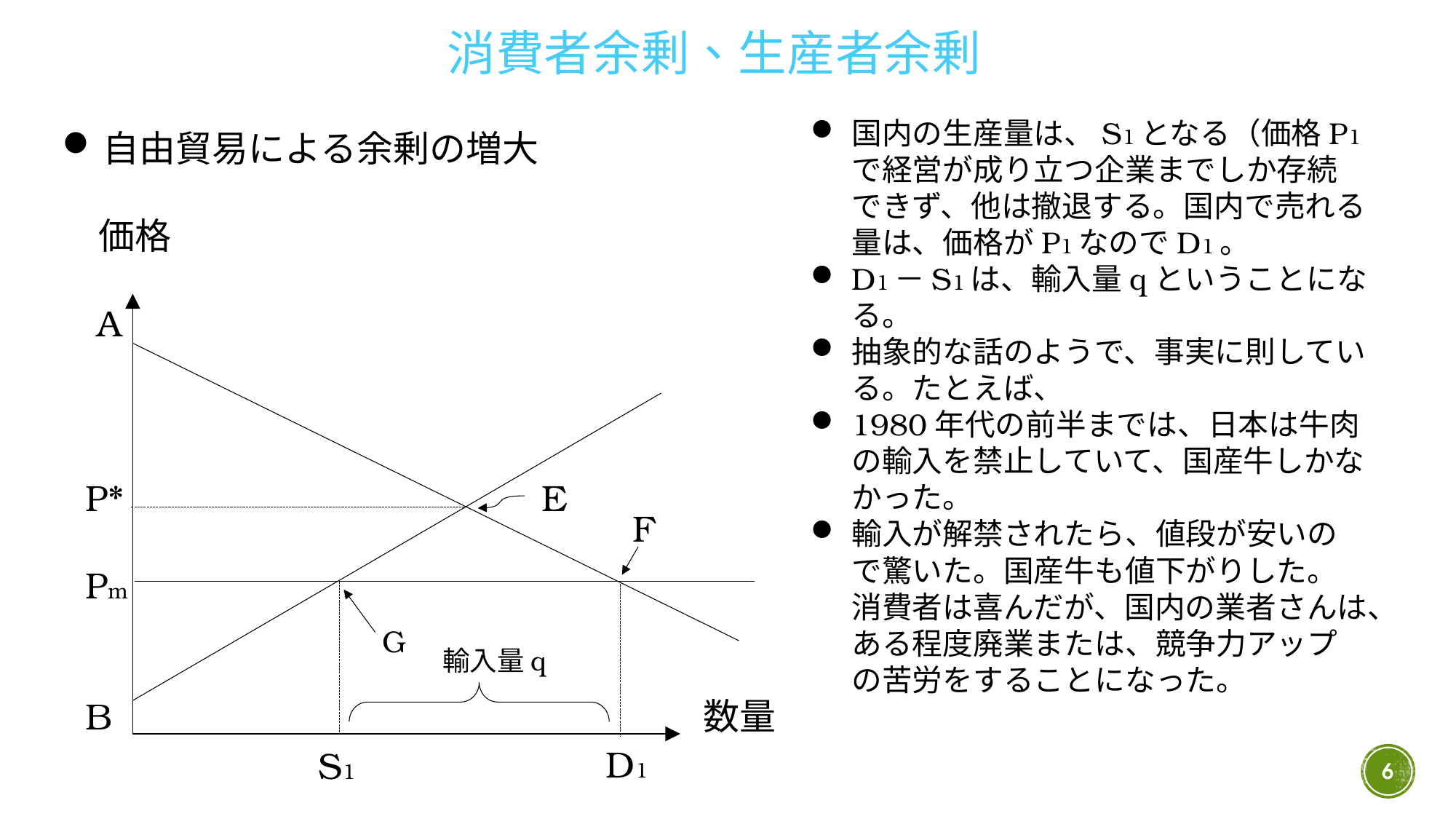

消費者余剰、生産者余剰
国内の生産量は、S1となる（価格P1で経営が成り立つ企業までしか存続できず、他は撤退する。国内で売れる量は、価格がP1なのでD1。
D1－S1は、輸入量qということになる。
抽象的な話のようで、事実に則している。たとえば、
1980年代の前半までは、日本は牛肉の輸入を禁止していて、国産牛しかなかった。
輸入が解禁されたら、値段が安いので驚いた。国産牛も値下がりした。消費者は喜んだが、国内の業者さんは、ある程度廃業または、競争力アップの苦労をすることになった。
自由貿易による余剰の増大

　価格

   A

  P*　　　　　　　　　　　E

  Pm

  B　　　　　　　　　　　　　　　　数量
F

G
輸入量q
D1
S1
6